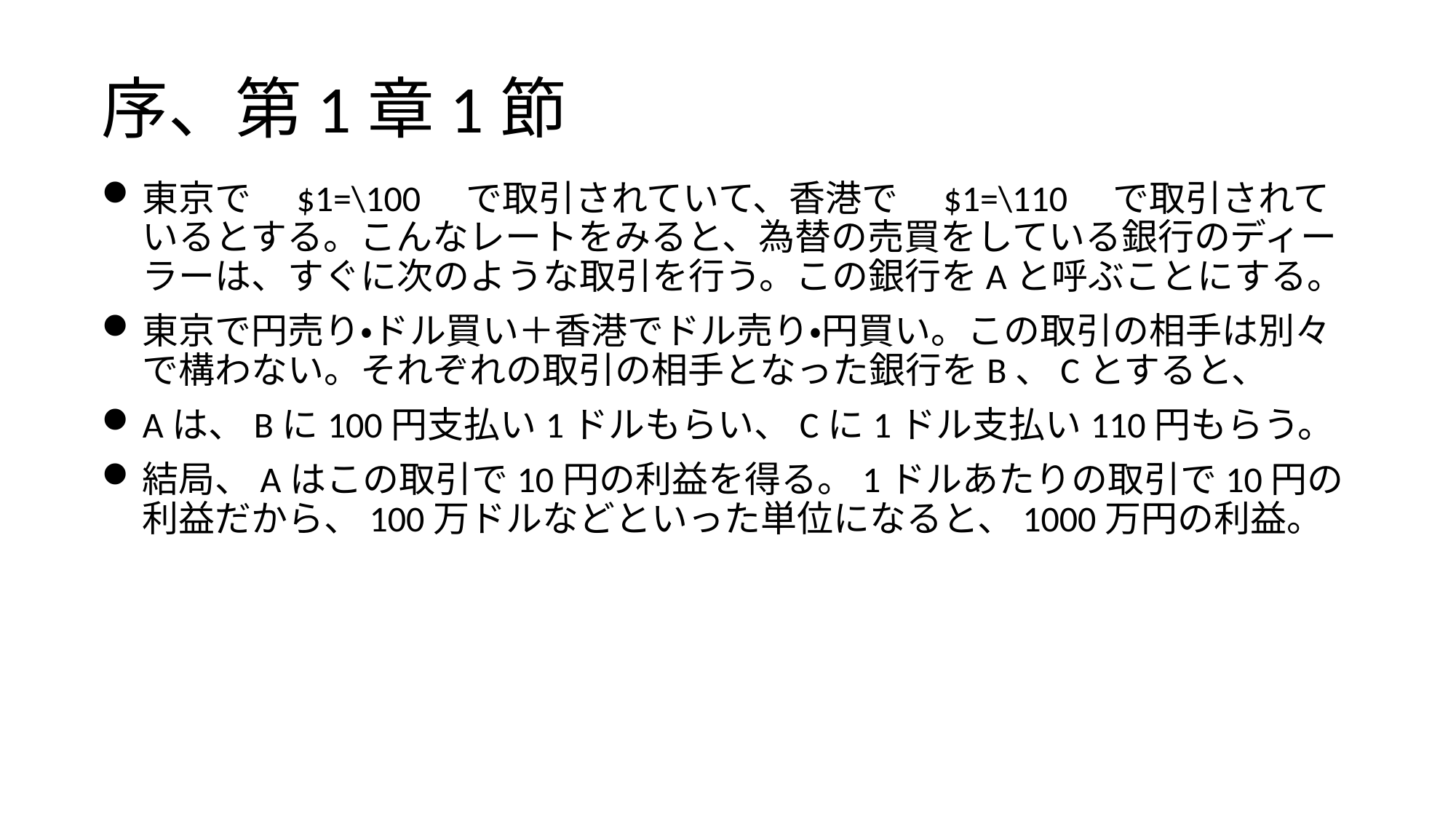

# 序、第1章1節
東京で　$1=\100　で取引されていて、香港で　$1=\110　で取引されているとする。こんなレートをみると、為替の売買をしている銀行のディーラーは、すぐに次のような取引を行う。この銀行をAと呼ぶことにする。
東京で円売り・ドル買い＋香港でドル売り・円買い。この取引の相手は別々で構わない。それぞれの取引の相手となった銀行をB、Cとすると、
Aは、Bに100円支払い1ドルもらい、Cに1ドル支払い110円もらう。
結局、Aはこの取引で10円の利益を得る。1ドルあたりの取引で10円の利益だから、100万ドルなどといった単位になると、1000万円の利益。